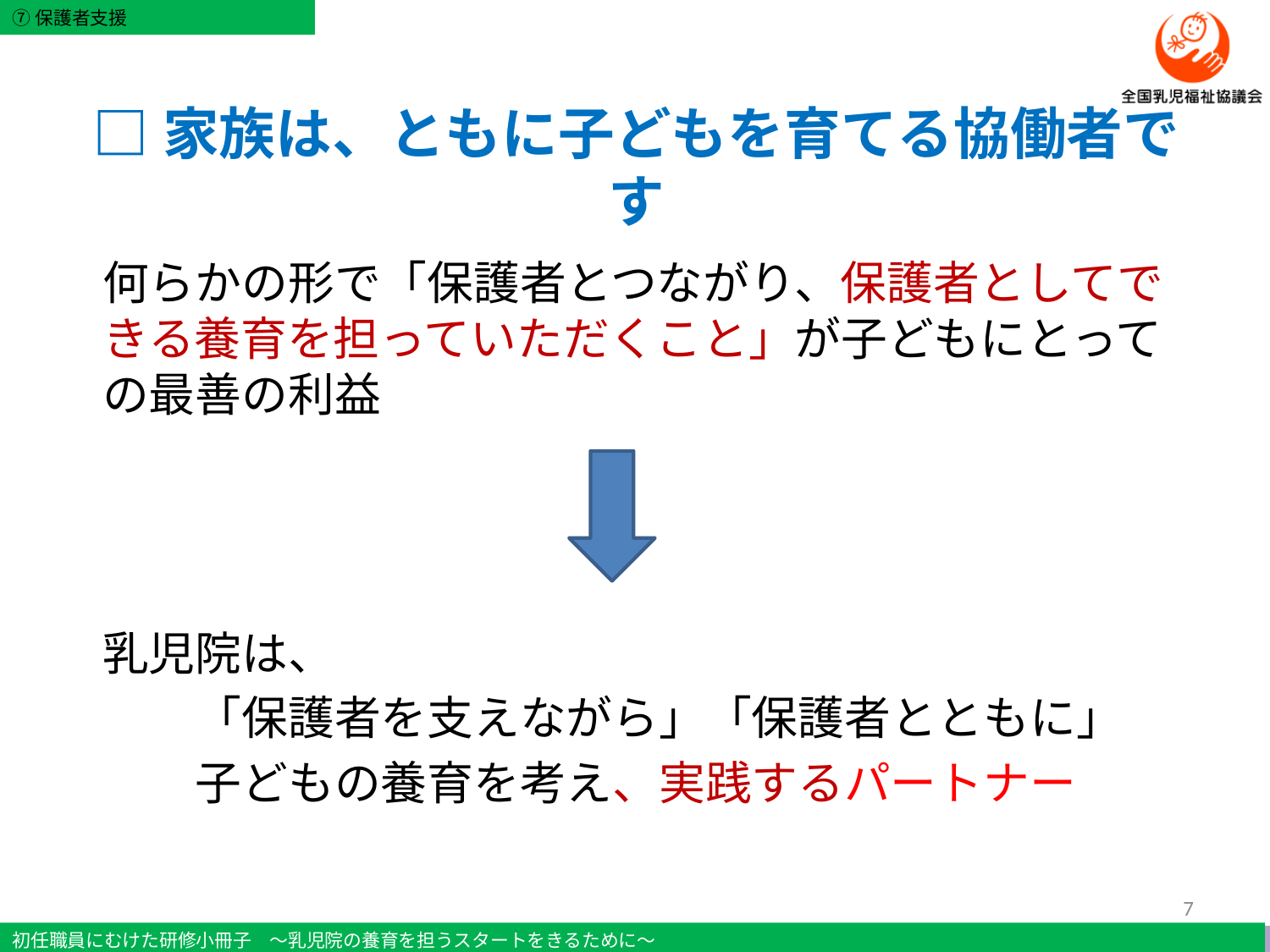

□家族は、ともに子どもを育てる協働者です
何らかの形で「保護者とつながり、保護者としてできる養育を担っていただくこと」が子どもにとっての最善の利益

乳児院は、
　　「保護者を支えながら」「保護者とともに」
　　子どもの養育を考え、実践するパートナー

7